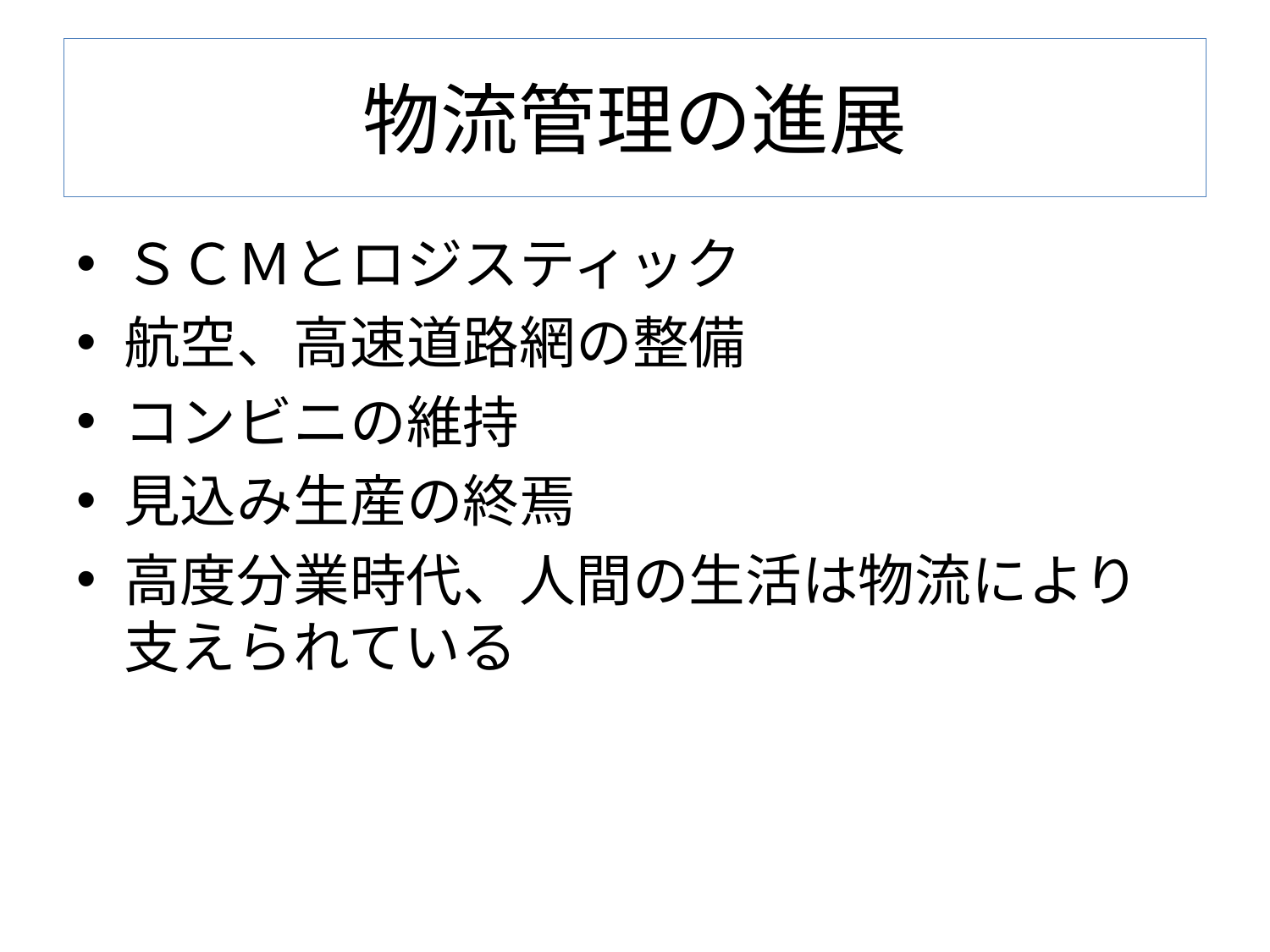

# 物流管理の進展
ＳＣＭとロジスティック
航空、高速道路網の整備
コンビニの維持
見込み生産の終焉
高度分業時代、人間の生活は物流により支えられている